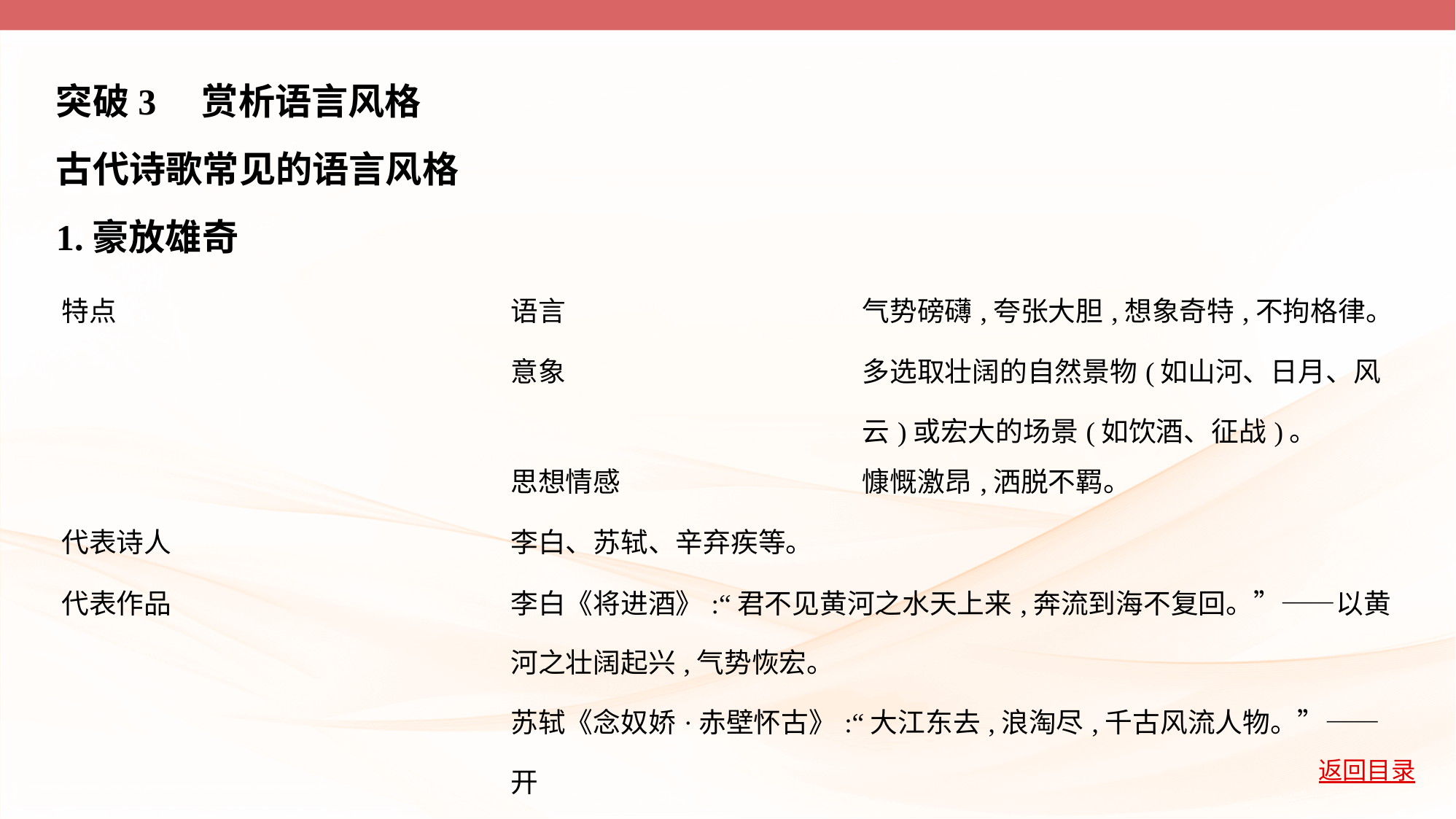

突破3　赏析语言风格
古代诗歌常见的语言风格
1.豪放雄奇
| 特点 | 语言 | 气势磅礴,夸张大胆,想象奇特,不拘格律。 |
| --- | --- | --- |
|  | 意象 | 多选取壮阔的自然景物(如山河、日月、风云)或宏大的场景(如饮酒、征战)。 |
|  | 思想情感 | 慷慨激昂,洒脱不羁。 |
| 代表诗人 | 李白、苏轼、辛弃疾等。 |  |
| 代表作品 | 李白《将进酒》:“君不见黄河之水天上来,奔流到海不复回。”——以黄 河之壮阔起兴,气势恢宏。 苏轼《念奴娇·赤壁怀古》:“大江东去,浪淘尽,千古风流人物。”——开 篇即奠定豪迈基调。 |  |